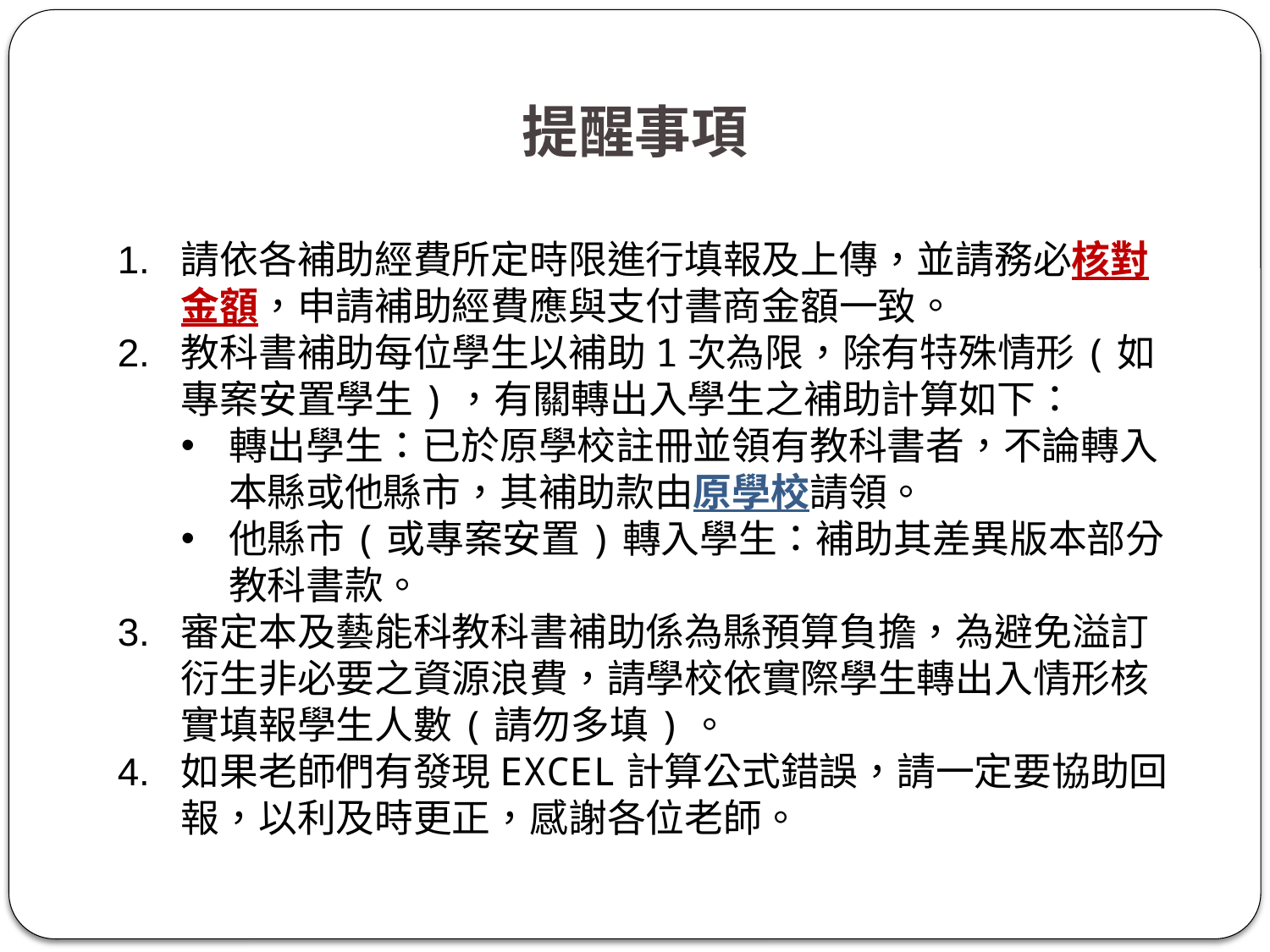

提醒事項
請依各補助經費所定時限進行填報及上傳，並請務必核對金額，申請補助經費應與支付書商金額一致。
教科書補助每位學生以補助1次為限，除有特殊情形(如專案安置學生)，有關轉出入學生之補助計算如下：
轉出學生：已於原學校註冊並領有教科書者，不論轉入本縣或他縣市，其補助款由原學校請領。
他縣市(或專案安置)轉入學生：補助其差異版本部分教科書款。
審定本及藝能科教科書補助係為縣預算負擔，為避免溢訂衍生非必要之資源浪費，請學校依實際學生轉出入情形核實填報學生人數(請勿多填)。
如果老師們有發現EXCEL計算公式錯誤，請一定要協助回報，以利及時更正，感謝各位老師。